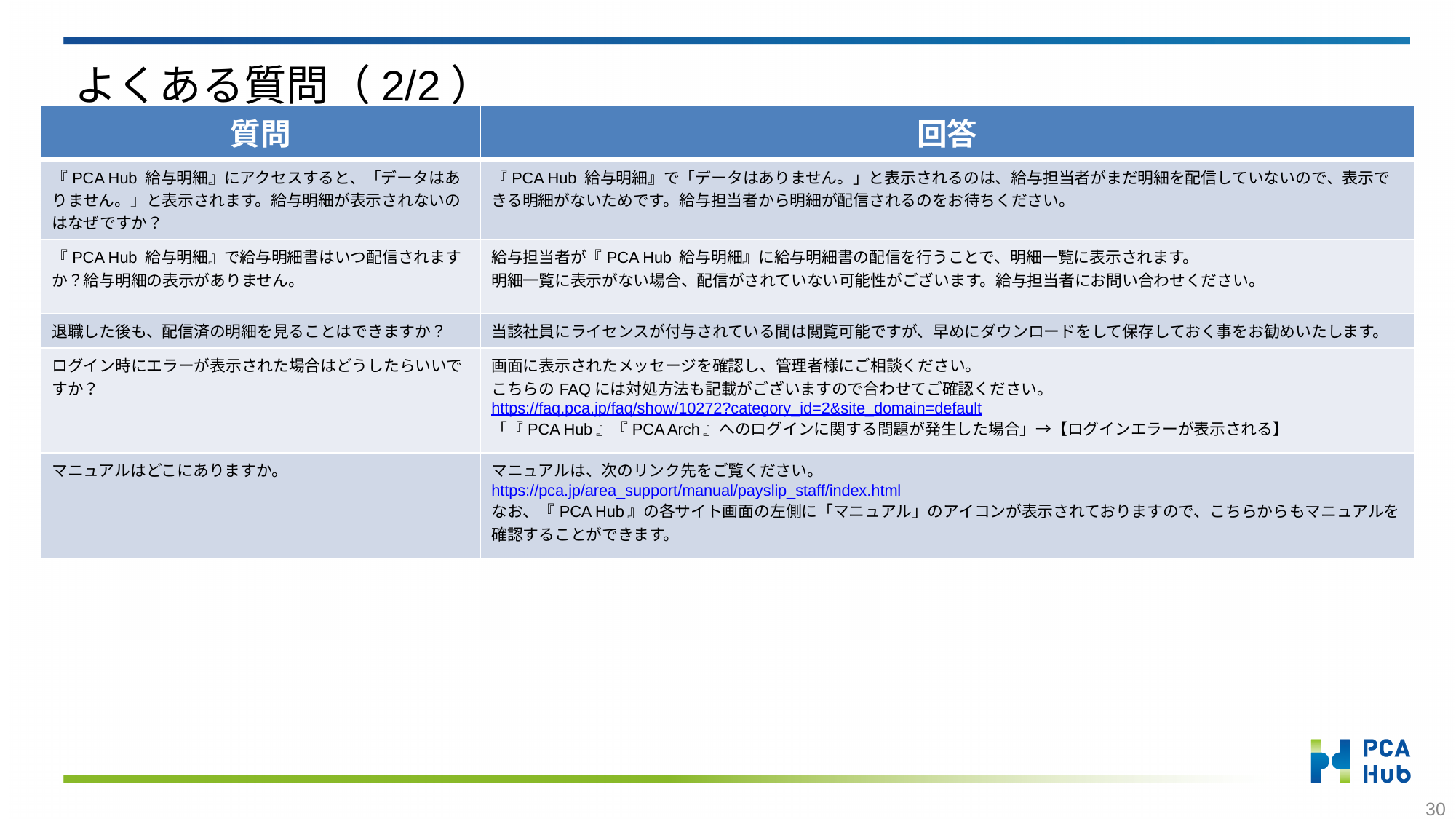

# よくある質問（2/2）
| 質問 | 回答 |
| --- | --- |
| 『PCA Hub 給与明細』にアクセスすると、「データはありません。」と表示されます。給与明細が表示されないのはなぜですか？ | 『PCA Hub 給与明細』で「データはありません。」と表示されるのは、給与担当者がまだ明細を配信していないので、表示できる明細がないためです。給与担当者から明細が配信されるのをお待ちください。 |
| 『PCA Hub 給与明細』で給与明細書はいつ配信されますか？給与明細の表示がありません。 | 給与担当者が『PCA Hub 給与明細』に給与明細書の配信を行うことで、明細一覧に表示されます。 明細一覧に表示がない場合、配信がされていない可能性がございます。給与担当者にお問い合わせください。 |
| 退職した後も、配信済の明細を見ることはできますか？ | 当該社員にライセンスが付与されている間は閲覧可能ですが、早めにダウンロードをして保存しておく事をお勧めいたします。 |
| ログイン時にエラーが表示された場合はどうしたらいいですか？ | 画面に表示されたメッセージを確認し、管理者様にご相談ください。 こちらのFAQには対処方法も記載がございますので合わせてご確認ください。 https://faq.pca.jp/faq/show/10272?category\_id=2&site\_domain=default 「『PCA Hub』『PCA Arch』へのログインに関する問題が発生した場合」→【ログインエラーが表示される】 |
| マニュアルはどこにありますか。 | マニュアルは、次のリンク先をご覧ください。 https://pca.jp/area\_support/manual/payslip\_staff/index.html なお、『PCA Hub』の各サイト画面の左側に「マニュアル」のアイコンが表示されておりますので、こちらからもマニュアルを確認することができます。 |
30